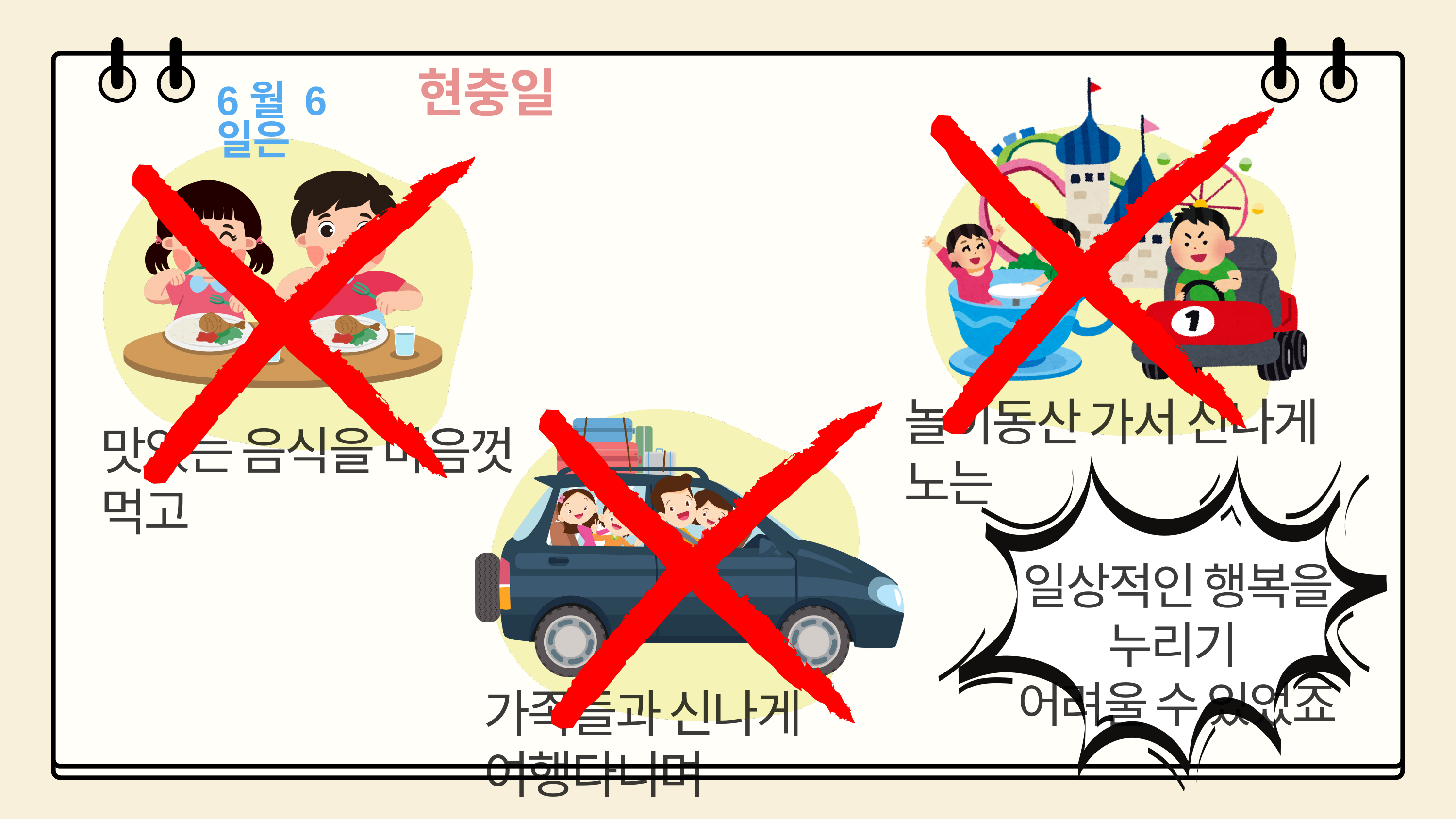

현충일

6월 6일은

놀이동산 가서 신나게 노는

맛있는 음식을 마음껏 먹고

일상적인 행복을 누리기
어려울 수 있었죠
가족들과 신나게 여행다니며